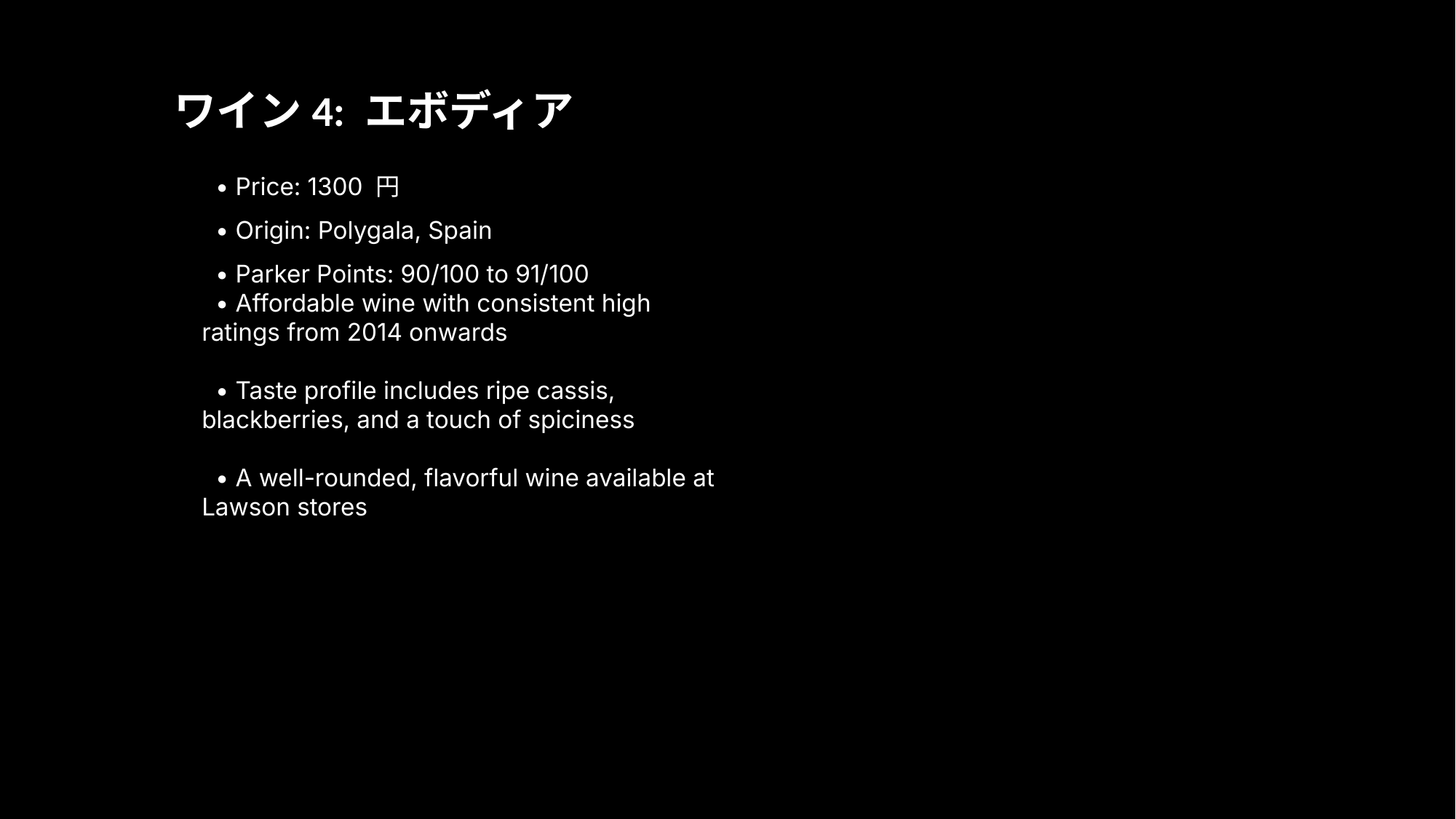

ワイン4: エボディア
  • Price: 1300 円
  • Origin: Polygala, Spain
  • Parker Points: 90/100 to 91/100
  • Affordable wine with consistent high ratings from 2014 onwards
  • Taste profile includes ripe cassis, blackberries, and a touch of spiciness
  • A well-rounded, flavorful wine available at Lawson stores